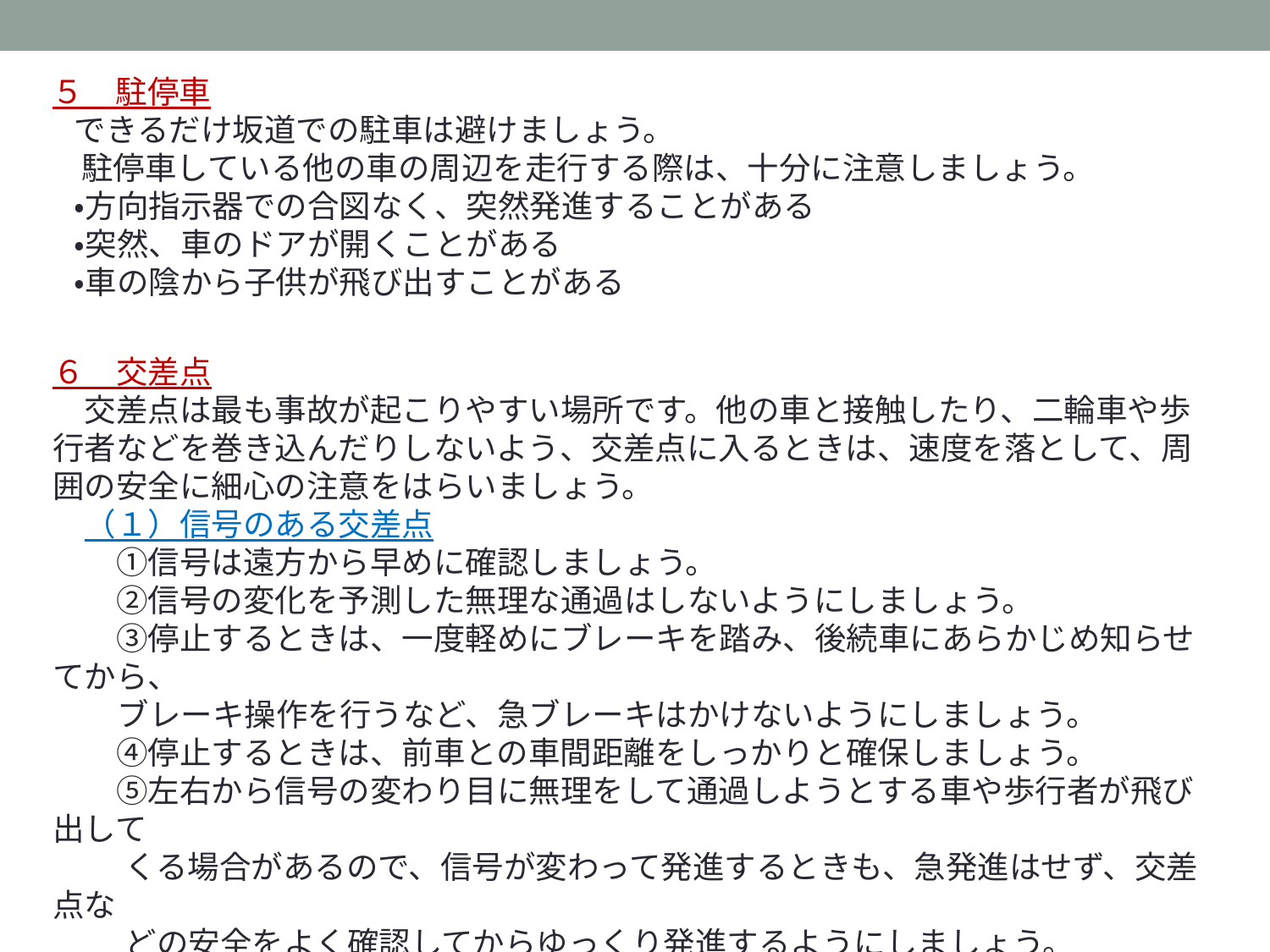

５　駐停車
  できるだけ坂道での駐車は避けましょう。
   駐停車している他の車の周辺を走行する際は、十分に注意しましょう。
  ・方向指示器での合図なく、突然発進することがある
  ・突然、車のドアが開くことがある
  ・車の陰から子供が飛び出すことがある
６　交差点
　交差点は最も事故が起こりやすい場所です。他の車と接触したり、二輪車や歩行者などを巻き込んだりしないよう、交差点に入るときは、速度を落として、周囲の安全に細心の注意をはらいましょう。
　（１）信号のある交差点
　　①信号は遠方から早めに確認しましょう。
　　②信号の変化を予測した無理な通過はしないようにしましょう。
　　③停止するときは、一度軽めにブレーキを踏み、後続車にあらかじめ知らせてから、
        ブレーキ操作を行うなど、急ブレーキはかけないようにしましょう。
　　④停止するときは、前車との車間距離をしっかりと確保しましょう。
　　⑤左右から信号の変わり目に無理をして通過しようとする車や歩行者が飛び出して
         くる場合があるので、信号が変わって発進するときも、急発進はせず、交差点な
         どの安全をよく確認してからゆっくり発進するようにしましょう。